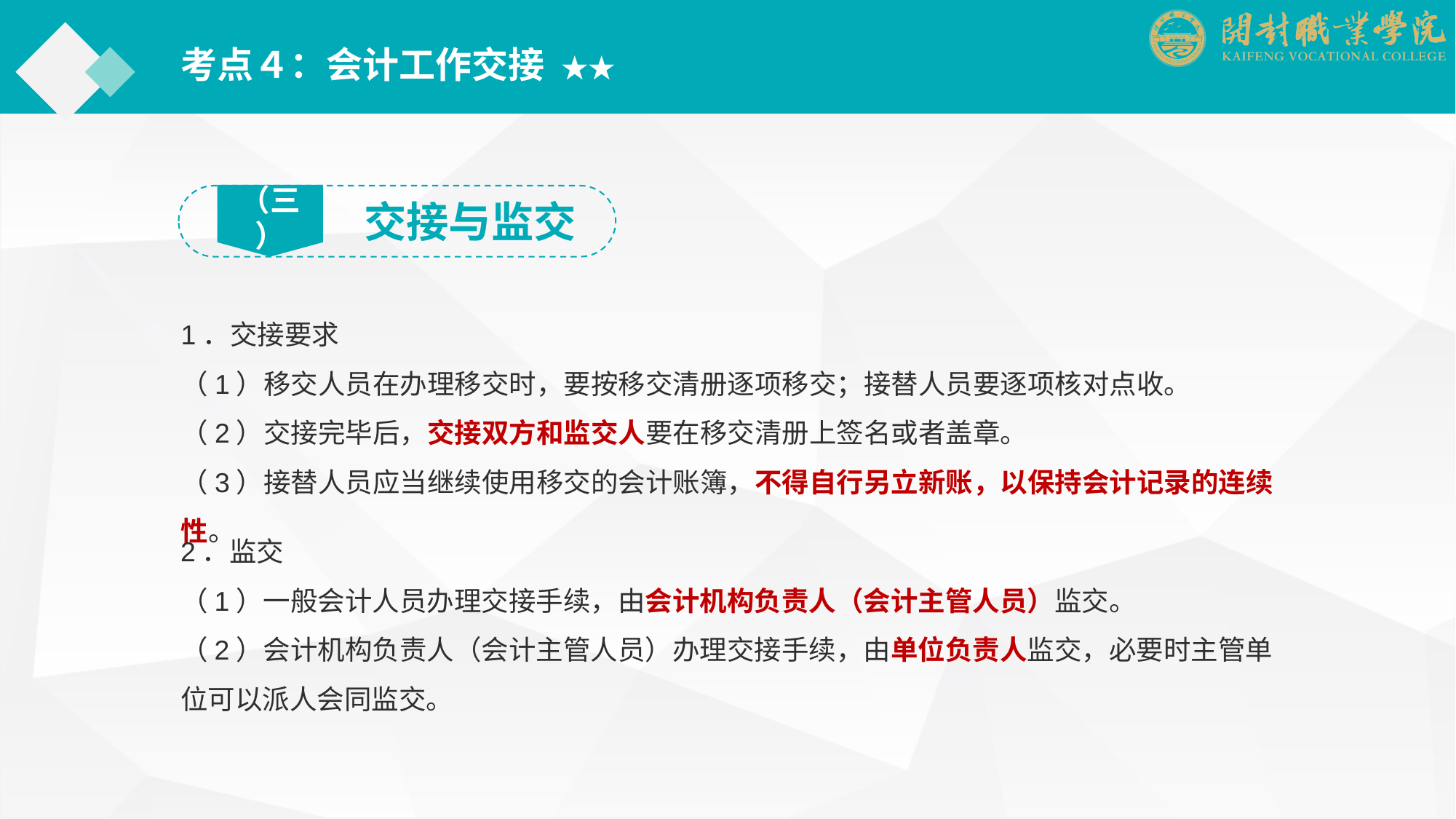

考点４：会计工作交接  ★★
（三）

交接与监交
1．交接要求
（1）移交人员在办理移交时，要按移交清册逐项移交；接替人员要逐项核对点收。
（2）交接完毕后，交接双方和监交人要在移交清册上签名或者盖章。
（3）接替人员应当继续使用移交的会计账簿，不得自行另立新账，以保持会计记录的连续性。
2．监交
（1）一般会计人员办理交接手续，由会计机构负责人（会计主管人员）监交。
（2）会计机构负责人（会计主管人员）办理交接手续，由单位负责人监交，必要时主管单位可以派人会同监交。